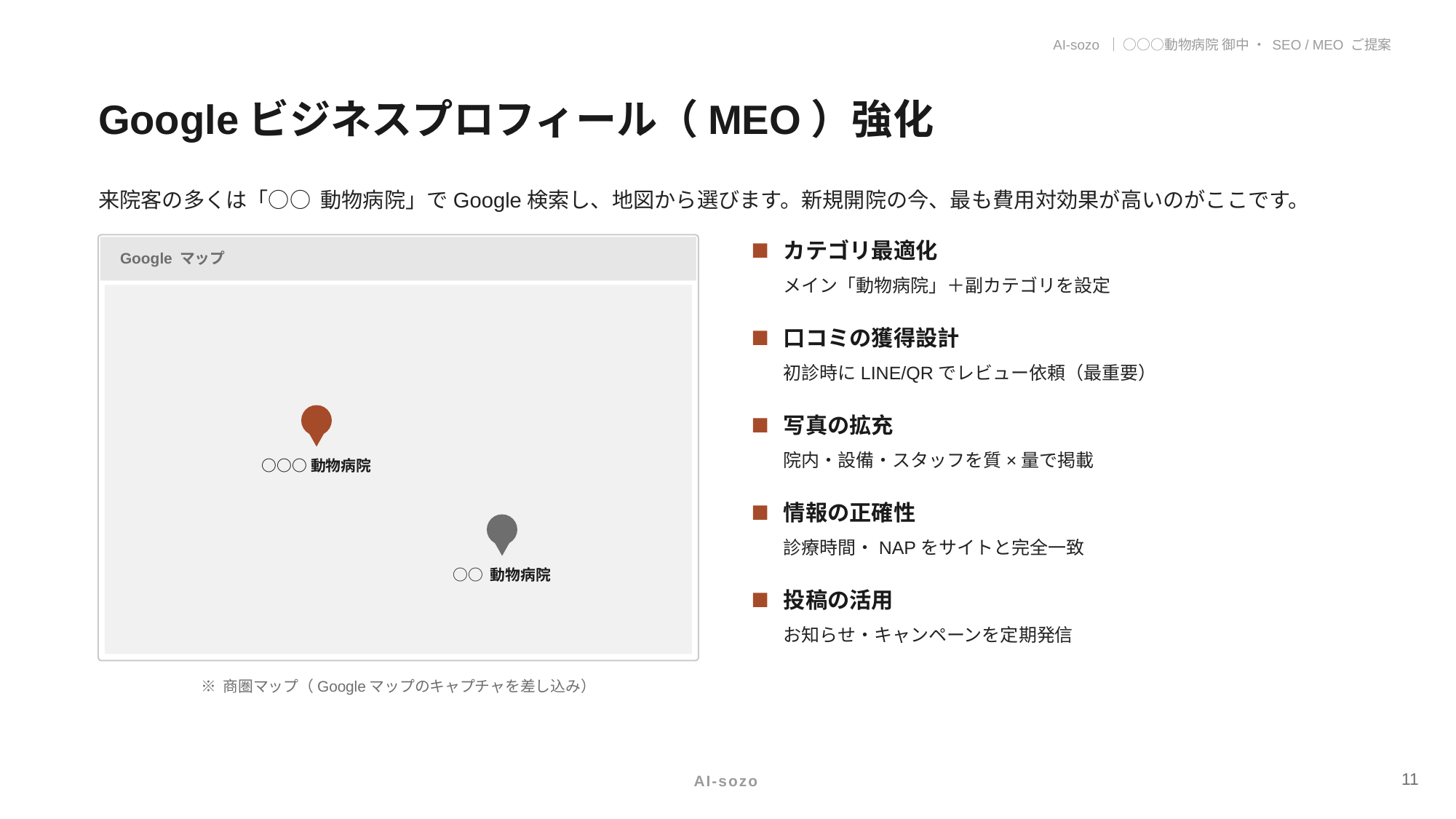

AI-sozo ｜ ○○○動物病院 御中 ・ SEO / MEO ご提案
Googleビジネスプロフィール（MEO）強化
来院客の多くは「○○  動物病院」でGoogle検索し、地図から選びます。新規開院の今、最も費用対効果が高いのがここです。
カテゴリ最適化

Google マップ

メイン「動物病院」＋副カテゴリを設定

口コミの獲得設計

初診時にLINE/QRでレビュー依頼（最重要）

写真の拡充

○○○動物病院
院内・設備・スタッフを質×量で掲載
情報の正確性

診療時間・NAPをサイトと完全一致

○○ 動物病院
投稿の活用

お知らせ・キャンペーンを定期発信
※ 商圏マップ（Googleマップのキャプチャを差し込み）
11
AI-sozo